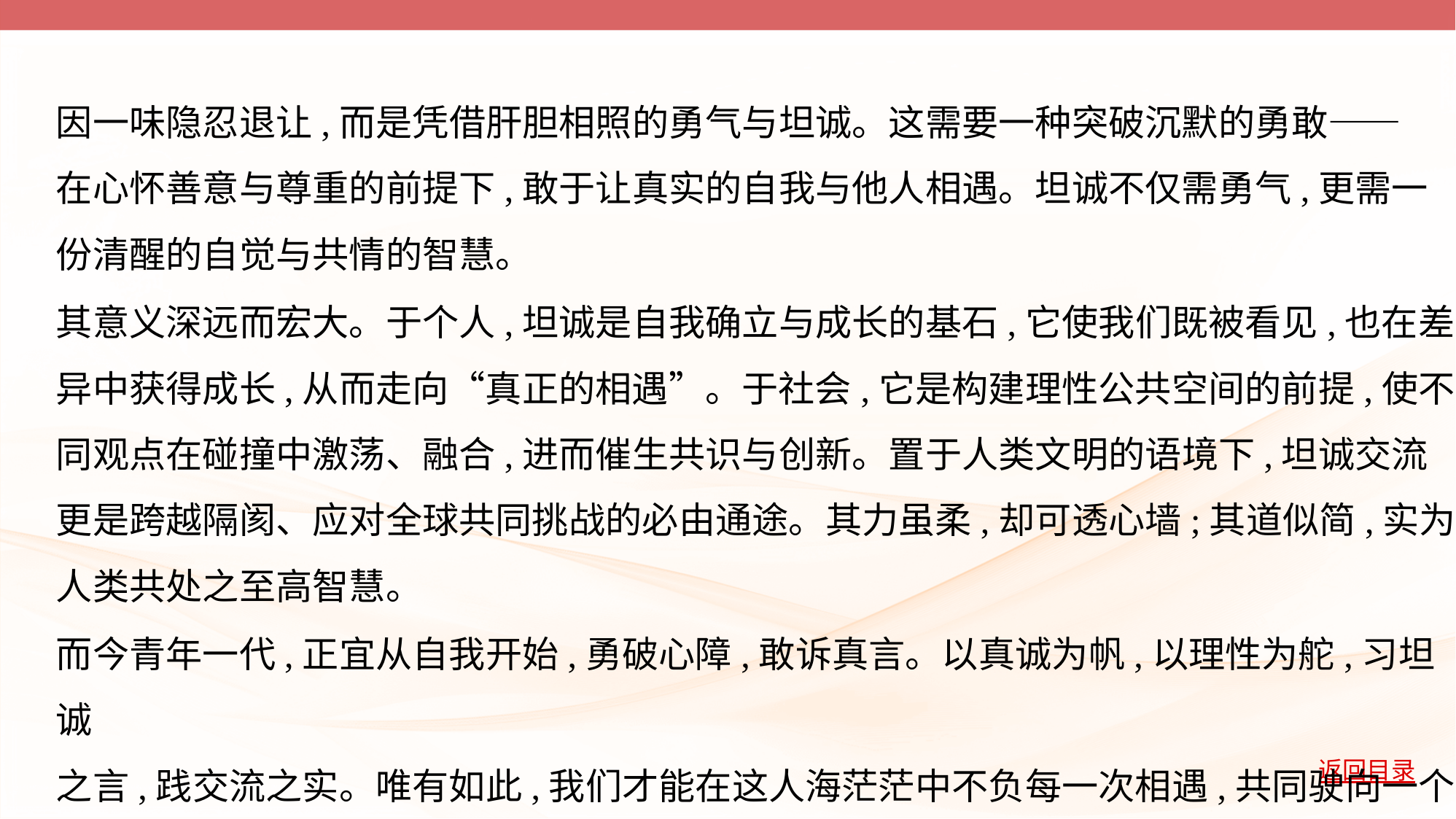

因一味隐忍退让,而是凭借肝胆相照的勇气与坦诚。这需要一种突破沉默的勇敢——
在心怀善意与尊重的前提下,敢于让真实的自我与他人相遇。坦诚不仅需勇气,更需一
份清醒的自觉与共情的智慧。
其意义深远而宏大。于个人,坦诚是自我确立与成长的基石,它使我们既被看见,也在差
异中获得成长,从而走向“真正的相遇”。于社会,它是构建理性公共空间的前提,使不
同观点在碰撞中激荡、融合,进而催生共识与创新。置于人类文明的语境下,坦诚交流
更是跨越隔阂、应对全球共同挑战的必由通途。其力虽柔,却可透心墙;其道似简,实为
人类共处之至高智慧。
而今青年一代,正宜从自我开始,勇破心障,敢诉真言。以真诚为帆,以理性为舵,习坦诚
之言,践交流之实。唯有如此,我们才能在这人海茫茫中不负每一次相遇,共同驶向一个